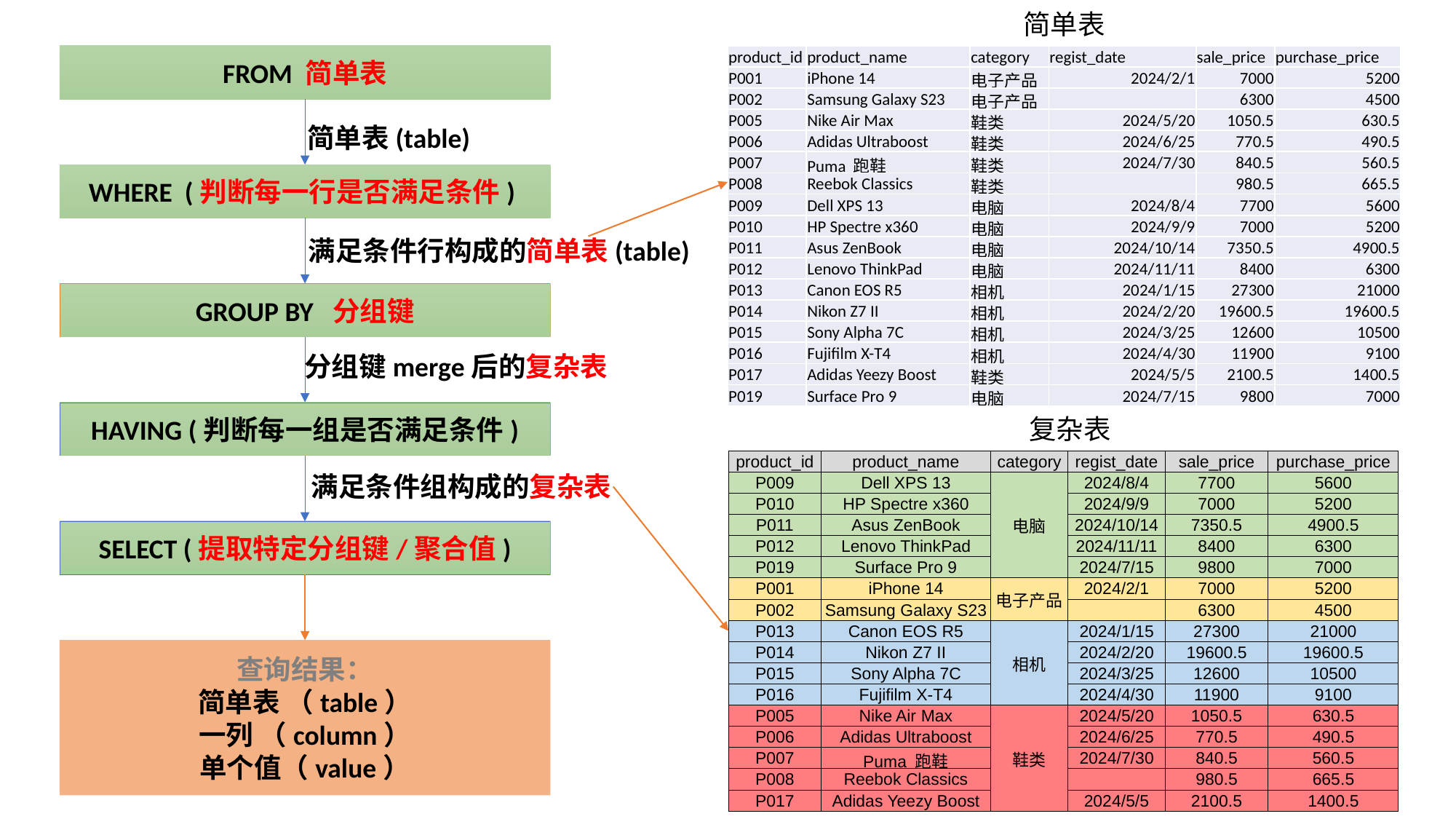

简单表
FROM 简单表
| product\_id | product\_name | category | regist\_date | sale\_price | purchase\_price |
| --- | --- | --- | --- | --- | --- |
| P001 | iPhone 14 | 电子产品 | 2024/2/1 | 7000 | 5200 |
| P002 | Samsung Galaxy S23 | 电子产品 |  | 6300 | 4500 |
| P005 | Nike Air Max | 鞋类 | 2024/5/20 | 1050.5 | 630.5 |
| P006 | Adidas Ultraboost | 鞋类 | 2024/6/25 | 770.5 | 490.5 |
| P007 | Puma 跑鞋 | 鞋类 | 2024/7/30 | 840.5 | 560.5 |
| P008 | Reebok Classics | 鞋类 |  | 980.5 | 665.5 |
| P009 | Dell XPS 13 | 电脑 | 2024/8/4 | 7700 | 5600 |
| P010 | HP Spectre x360 | 电脑 | 2024/9/9 | 7000 | 5200 |
| P011 | Asus ZenBook | 电脑 | 2024/10/14 | 7350.5 | 4900.5 |
| P012 | Lenovo ThinkPad | 电脑 | 2024/11/11 | 8400 | 6300 |
| P013 | Canon EOS R5 | 相机 | 2024/1/15 | 27300 | 21000 |
| P014 | Nikon Z7 II | 相机 | 2024/2/20 | 19600.5 | 19600.5 |
| P015 | Sony Alpha 7C | 相机 | 2024/3/25 | 12600 | 10500 |
| P016 | Fujifilm X-T4 | 相机 | 2024/4/30 | 11900 | 9100 |
| P017 | Adidas Yeezy Boost | 鞋类 | 2024/5/5 | 2100.5 | 1400.5 |
| P019 | Surface Pro 9 | 电脑 | 2024/7/15 | 9800 | 7000 |
简单表(table)
WHERE  (判断每一行是否满足条件)
满足条件行构成的简单表(table)
GROUP BY  分组键
分组键merge后的复杂表
HAVING (判断每一组是否满足条件)
复杂表
| product\_id | product\_name | category | regist\_date | sale\_price | purchase\_price |
| --- | --- | --- | --- | --- | --- |
| P009 | Dell XPS 13 | 电脑 | 2024/8/4 | 7700 | 5600 |
| P010 | HP Spectre x360 |  | 2024/9/9 | 7000 | 5200 |
| P011 | Asus ZenBook |  | 2024/10/14 | 7350.5 | 4900.5 |
| P012 | Lenovo ThinkPad |  | 2024/11/11 | 8400 | 6300 |
| P019 | Surface Pro 9 |  | 2024/7/15 | 9800 | 7000 |
| P001 | iPhone 14 | 电子产品 | 2024/2/1 | 7000 | 5200 |
| P002 | Samsung Galaxy S23 |  |  | 6300 | 4500 |
| P013 | Canon EOS R5 | 相机 | 2024/1/15 | 27300 | 21000 |
| P014 | Nikon Z7 II |  | 2024/2/20 | 19600.5 | 19600.5 |
| P015 | Sony Alpha 7C |  | 2024/3/25 | 12600 | 10500 |
| P016 | Fujifilm X-T4 |  | 2024/4/30 | 11900 | 9100 |
| P005 | Nike Air Max | 鞋类 | 2024/5/20 | 1050.5 | 630.5 |
| P006 | Adidas Ultraboost |  | 2024/6/25 | 770.5 | 490.5 |
| P007 | Puma 跑鞋 |  | 2024/7/30 | 840.5 | 560.5 |
| P008 | Reebok Classics |  |  | 980.5 | 665.5 |
| P017 | Adidas Yeezy Boost |  | 2024/5/5 | 2100.5 | 1400.5 |
满足条件组构成的复杂表
SELECT (提取特定分组键/聚合值)
查询结果：
简单表 （table）
一列 （column）
单个值（value）